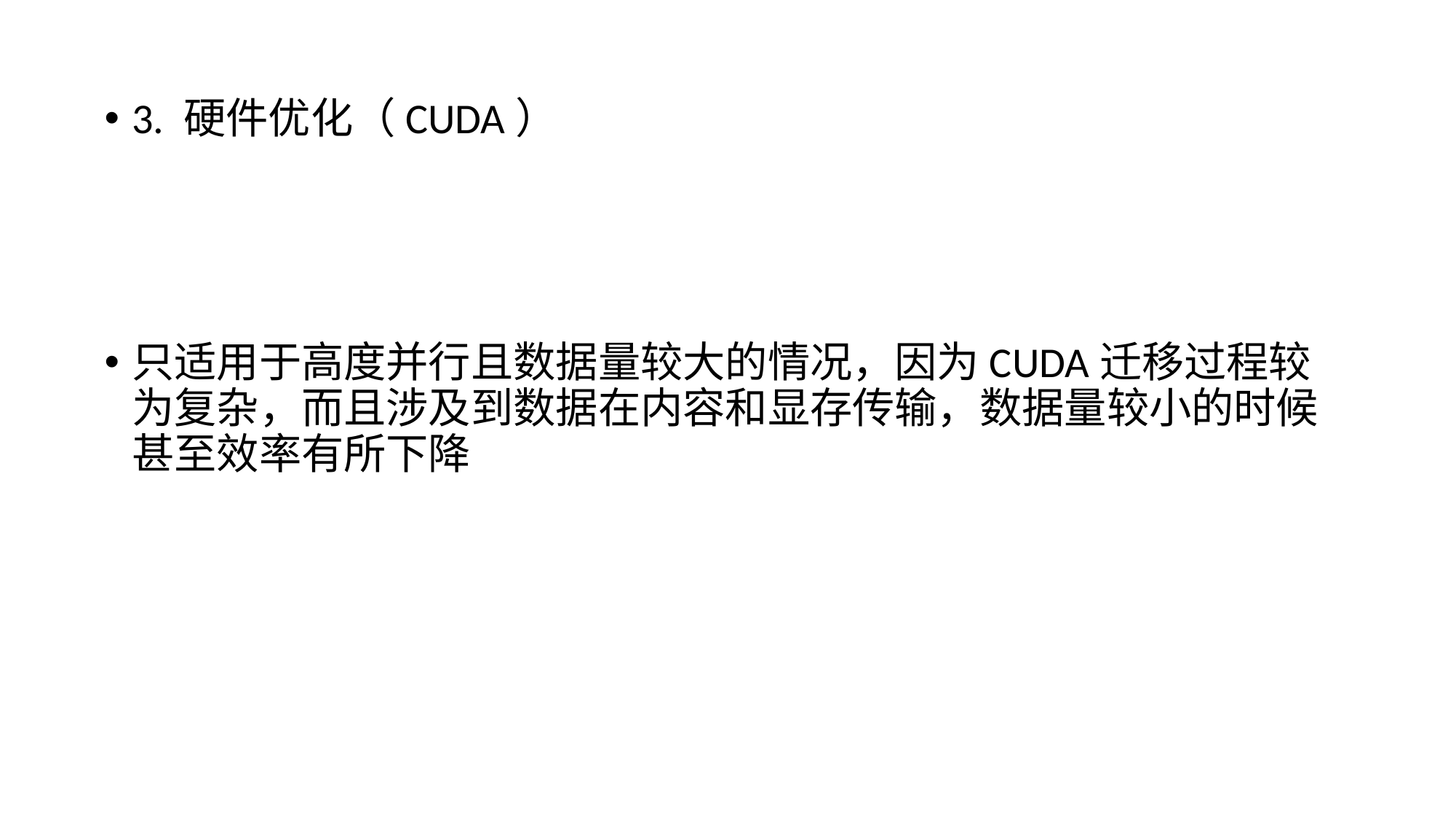

3. 硬件优化（CUDA）

只适用于高度并行且数据量较大的情况，因为CUDA迁移过程较为复杂，而且涉及到数据在内容和显存传输，数据量较小的时候甚至效率有所下降